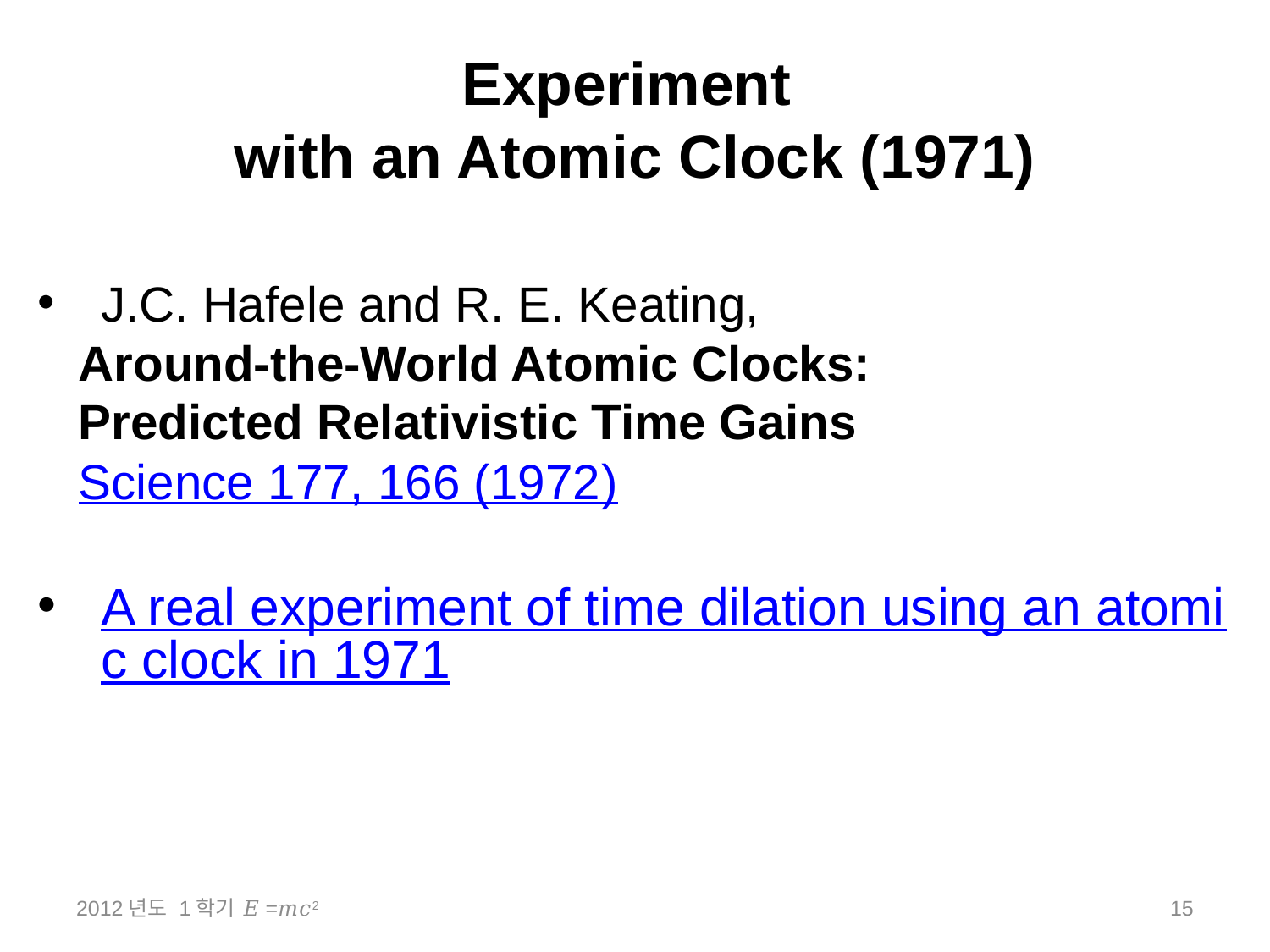

# Experiment with an Atomic Clock (1971)
J.C. Hafele and R. E. Keating,
   Around-the-World Atomic Clocks:
   Predicted Relativistic Time Gains
   Science 177, 166 (1972)

A real experiment of time dilation using an atomic clock in 1971

2012년도 1학기 𝐸=𝑚𝑐2
15